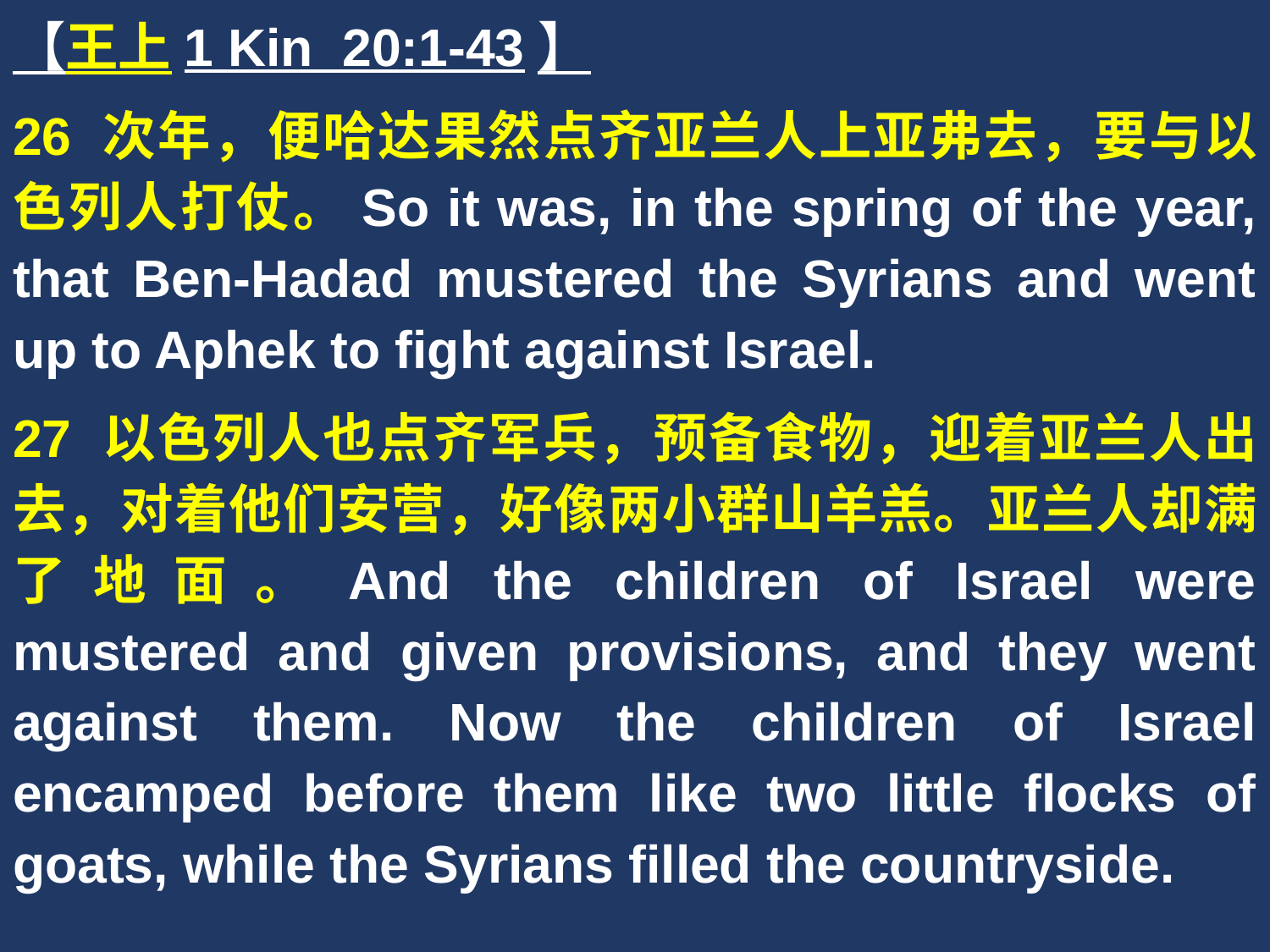

【王上1 Kin  20:1-43】
26 次年，便哈达果然点齐亚兰人上亚弗去，要与以色列人打仗。So it was, in the spring of the year, that Ben-Hadad mustered the Syrians and went up to Aphek to fight against Israel.
27 以色列人也点齐军兵，预备食物，迎着亚兰人出去，对着他们安营，好像两小群山羊羔。亚兰人却满了地面。And the children of Israel were mustered and given provisions, and they went against them. Now the children of Israel encamped before them like two little flocks of goats, while the Syrians filled the countryside.